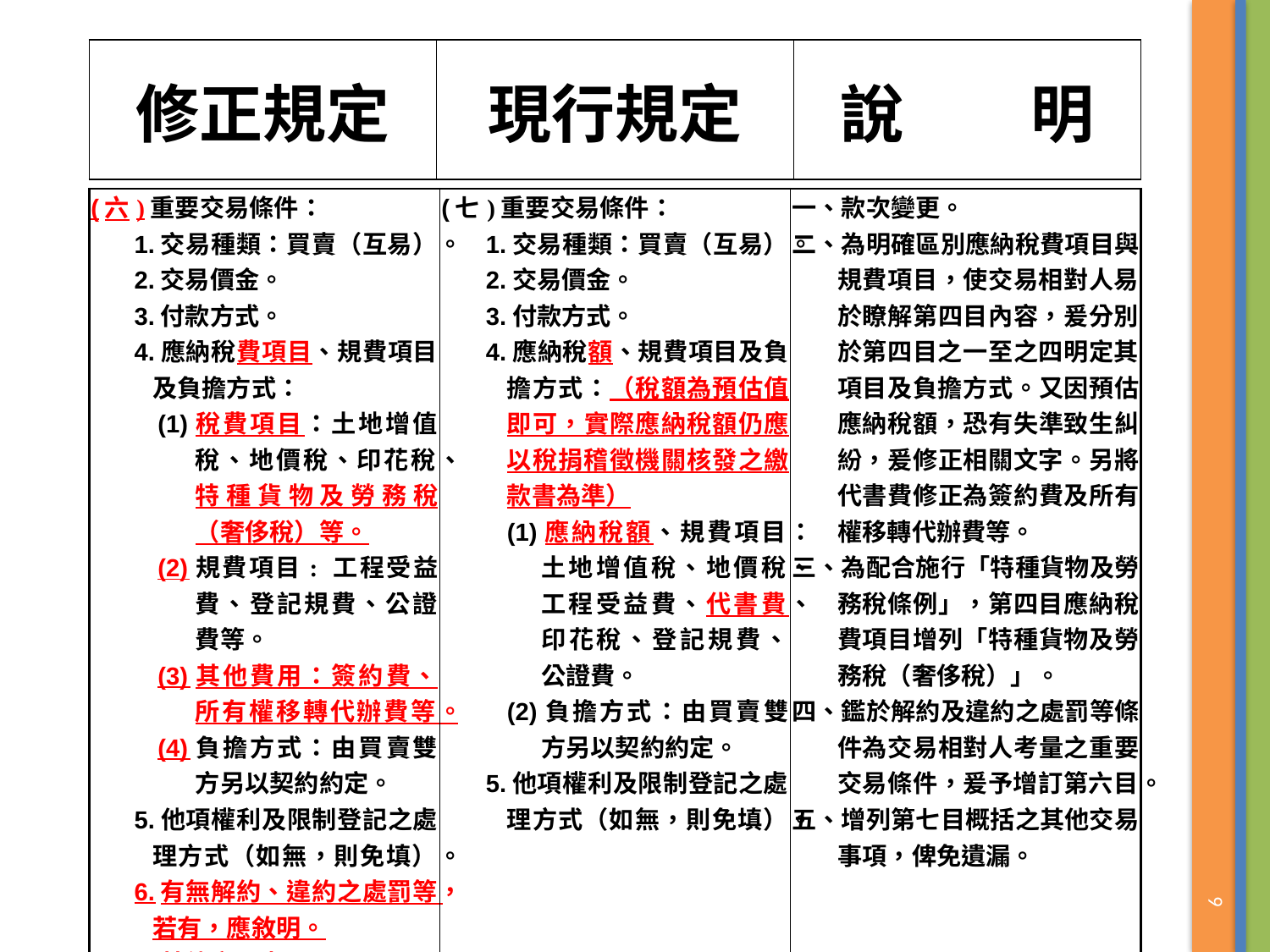

| 修正規定 | 現行規定 | 說　　明 |
| --- | --- | --- |
| (六)重要交易條件： 1.交易種類：買賣（互易）。 2.交易價金。 3.付款方式。 4.應納稅費項目、規費項目及負擔方式： (1)稅費項目：土地增值稅、地價稅、印花稅、特種貨物及勞務稅（奢侈稅）等。 (2)規費項目: 工程受益費、登記規費、公證費等。 (3)其他費用：簽約費、所有權移轉代辦費等。 (4)負擔方式：由買賣雙方另以契約約定。 5.他項權利及限制登記之處理方式（如無，則免填）。 6.有無解約、違約之處罰等，若有，應敘明。 7.其他交易事項：\_\_。 | (七)重要交易條件： 1.交易種類：買賣（互易）。 2.交易價金。 3.付款方式。 4.應納稅額、規費項目及負擔方式：（稅額為預估值即可，實際應納稅額仍應以稅捐稽徵機關核發之繳款書為準） (1)應納稅額、規費項目：土地增值稅、地價稅、工程受益費、代書費、印花稅、登記規費、公證費。 (2)負擔方式：由買賣雙方另以契約約定。 5.他項權利及限制登記之處理方式（如無，則免填）。 | 一、款次變更。 二、為明確區別應納稅費項目與規費項目，使交易相對人易於瞭解第四目內容，爰分別於第四目之一至之四明定其項目及負擔方式。又因預估應納稅額，恐有失準致生糾紛，爰修正相關文字。另將代書費修正為簽約費及所有權移轉代辦費等。 三、為配合施行「特種貨物及勞務稅條例」，第四目應納稅費項目增列「特種貨物及勞務稅（奢侈稅）」。 四、鑑於解約及違約之處罰等條件為交易相對人考量之重要交易條件，爰予增訂第六目。 五、增列第七目概括之其他交易事項，俾免遺漏。 |
| --- | --- | --- |
9